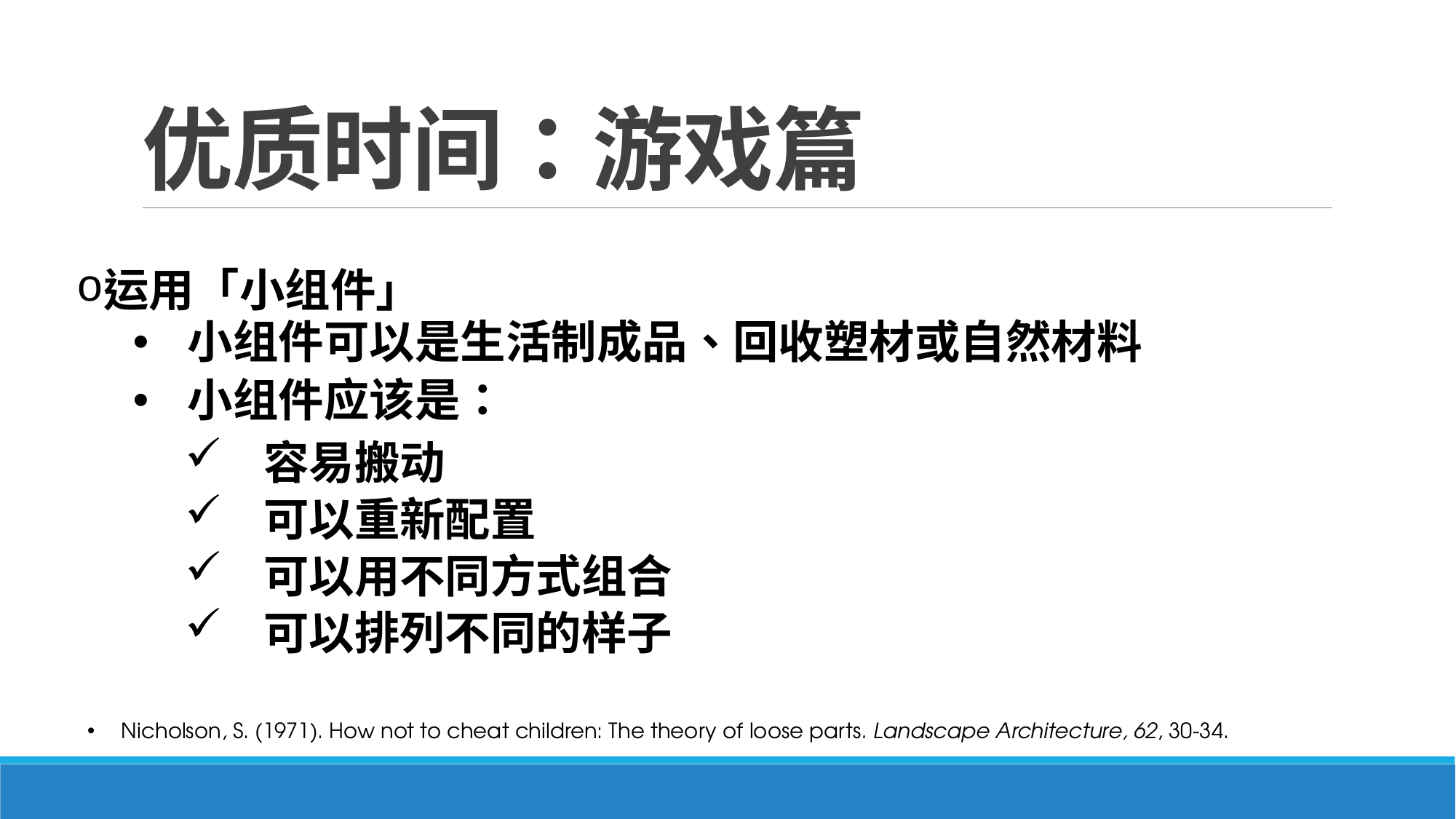

# 优质时间：游戏篇
运用「小组件」
小组件可以是生活制成品、回收塑材或自然材料
小组件应该是：
 容易搬动
 可以重新配置
 可以用不同方式组合
 可以排列不同的样子

Nicholson, S. (1971). How not to cheat children: The theory of loose parts. Landscape Architecture, 62, 30-34.